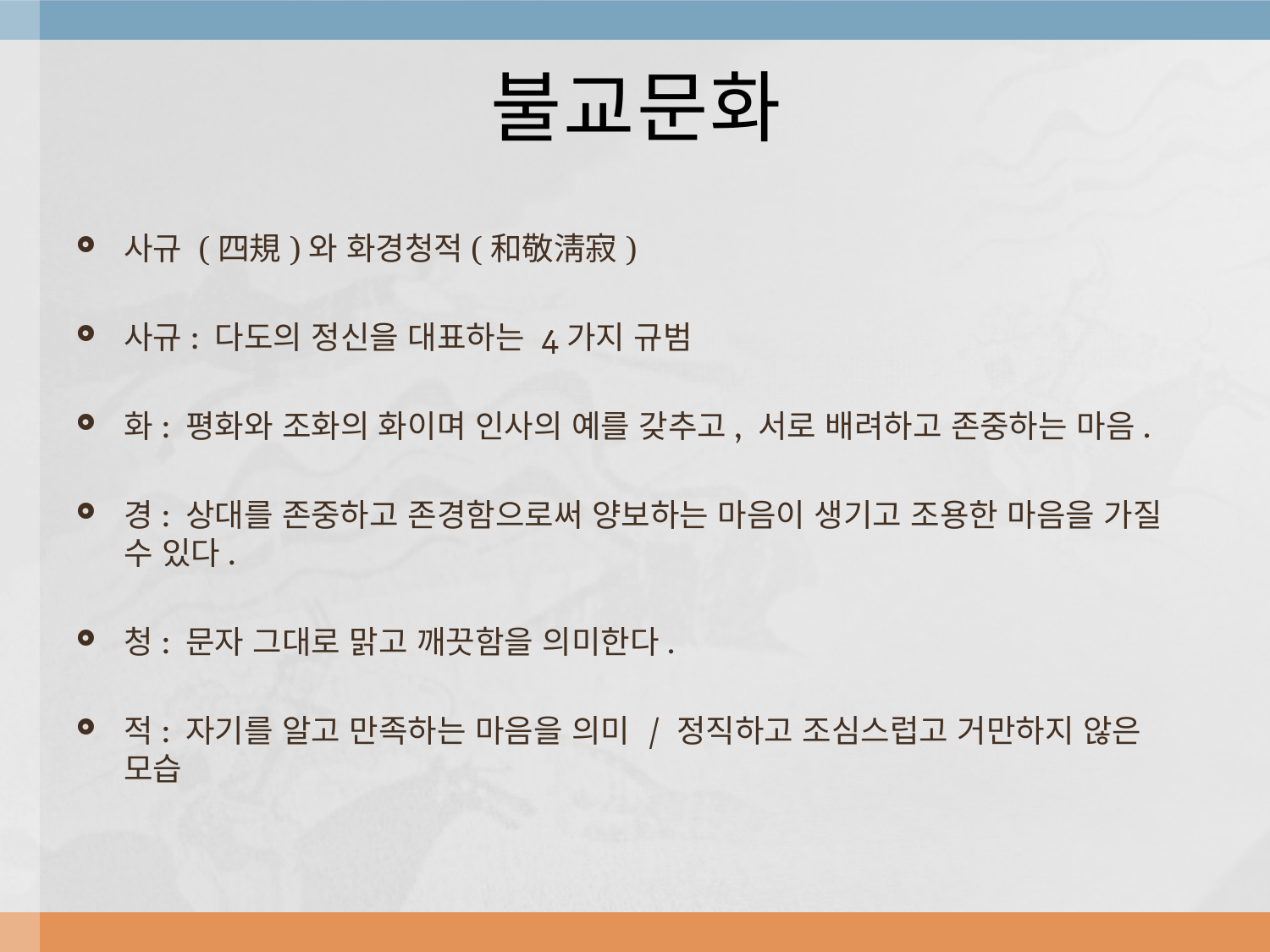

# 불교문화
사규 (四規)와 화경청적(和敬淸寂)

사규: 다도의 정신을 대표하는 4가지 규범

화: 평화와 조화의 화이며 인사의 예를 갖추고, 서로 배려하고 존중하는 마음.

경: 상대를 존중하고 존경함으로써 양보하는 마음이 생기고 조용한 마음을 가질 수 있다.

청: 문자 그대로 맑고 깨끗함을 의미한다.

적: 자기를 알고 만족하는 마음을 의미 / 정직하고 조심스럽고 거만하지 않은 모습